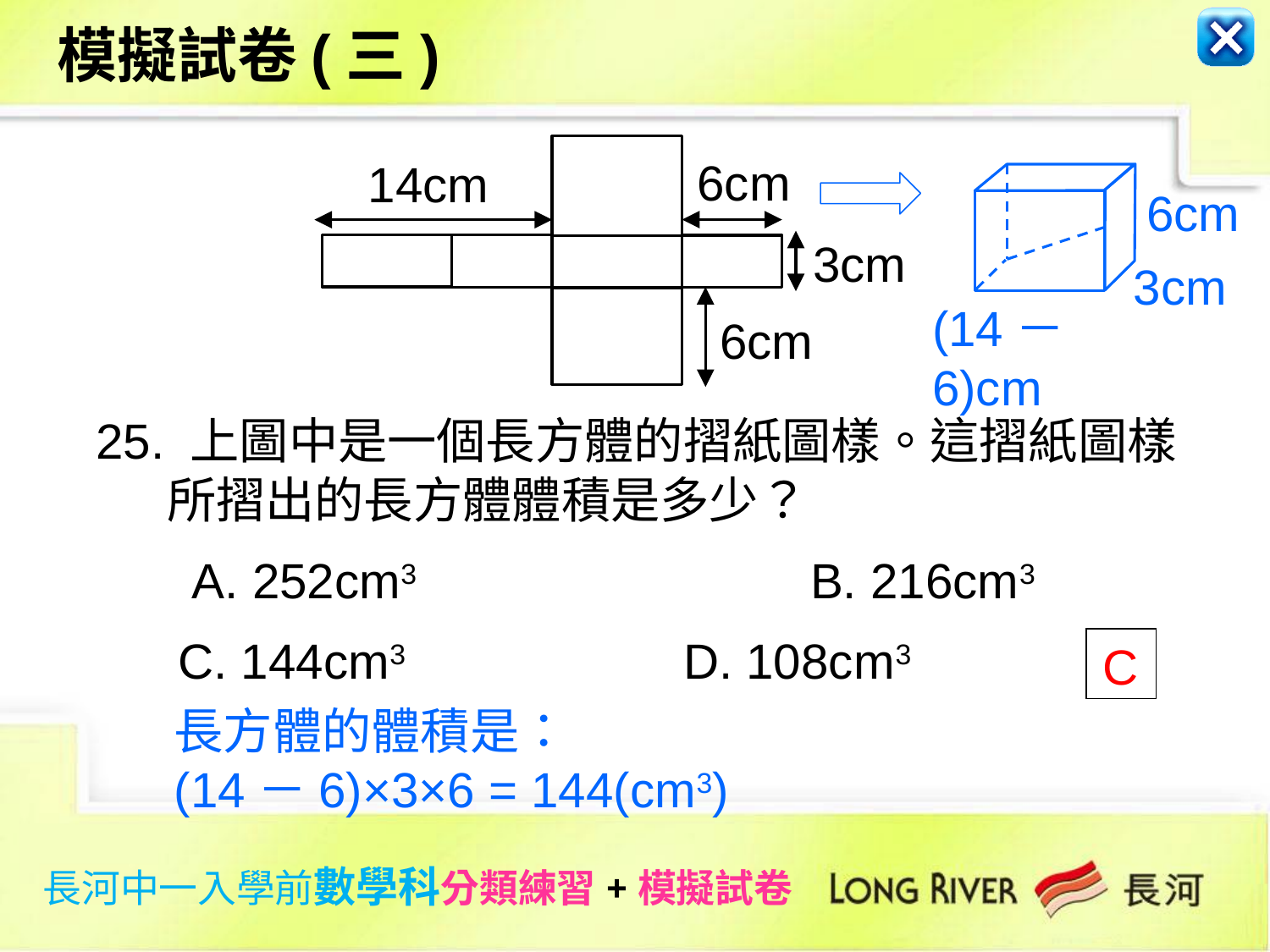

模擬試卷(三)

6cm
14cm
3cm
6cm

6cm
3cm
(14－6)cm
  25. 上圖中是一個長方體的摺紙圖樣。這摺紙圖樣
　　所摺出的長方體體積是多少？
         A. 252cm3	                    B. 216cm3
        C. 144cm3	                    D. 108cm3

 C
長方體的體積是：
(14－6)×3×6 = 144(cm3)